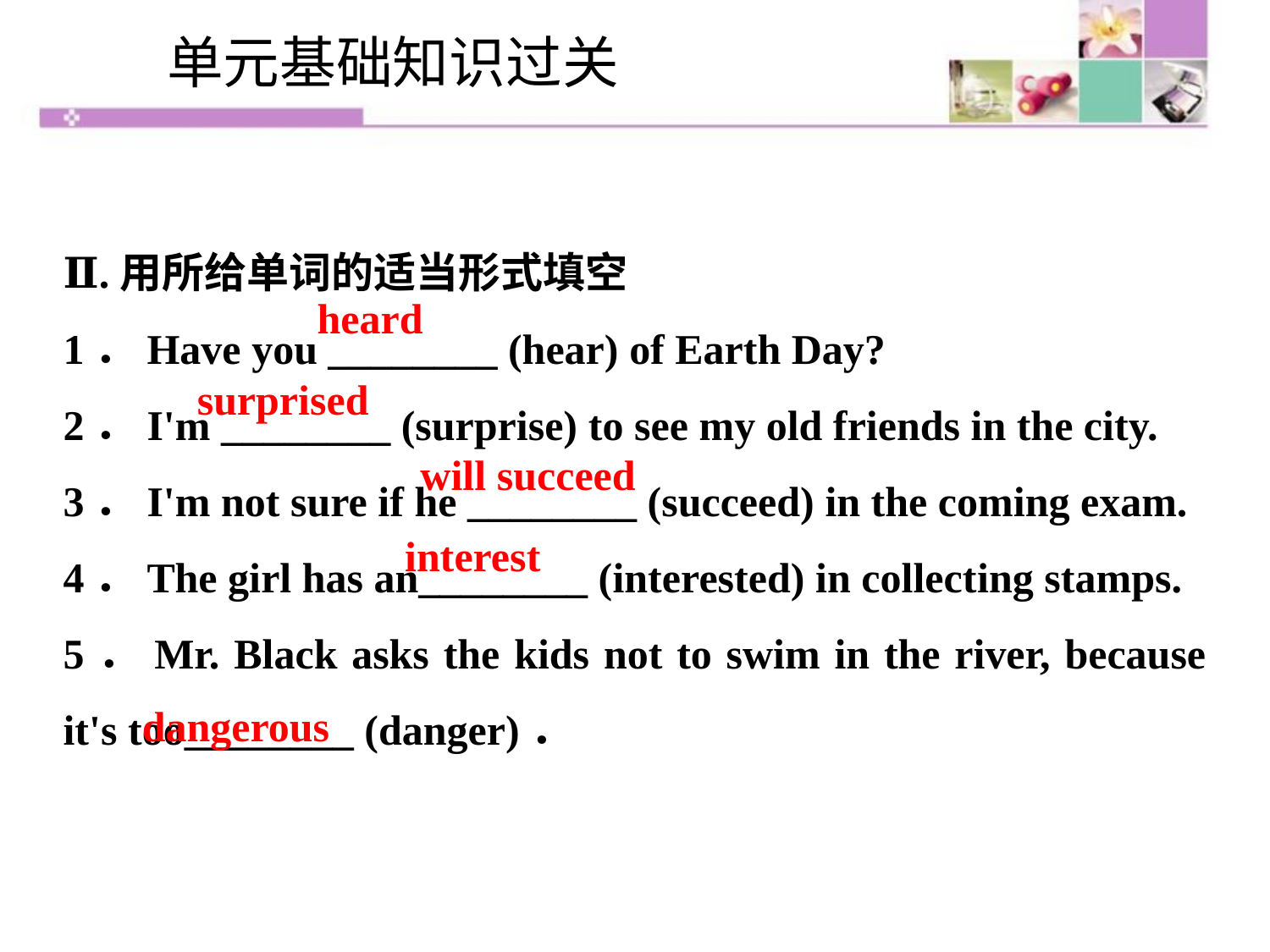

单元基础知识过关
Ⅱ.用所给单词的适当形式填空
1．Have you ________ (hear) of Earth Day?
2．I'm ________ (surprise) to see my old friends in the city.
3．I'm not sure if he ________ (succeed) in the coming exam.
4．The girl has an________ (interested) in collect­ing stamps.
5．Mr. Black asks the kids not to swim in the river, because it's too________ (danger)．
heard
surprised
will succeed
interest
dangerous